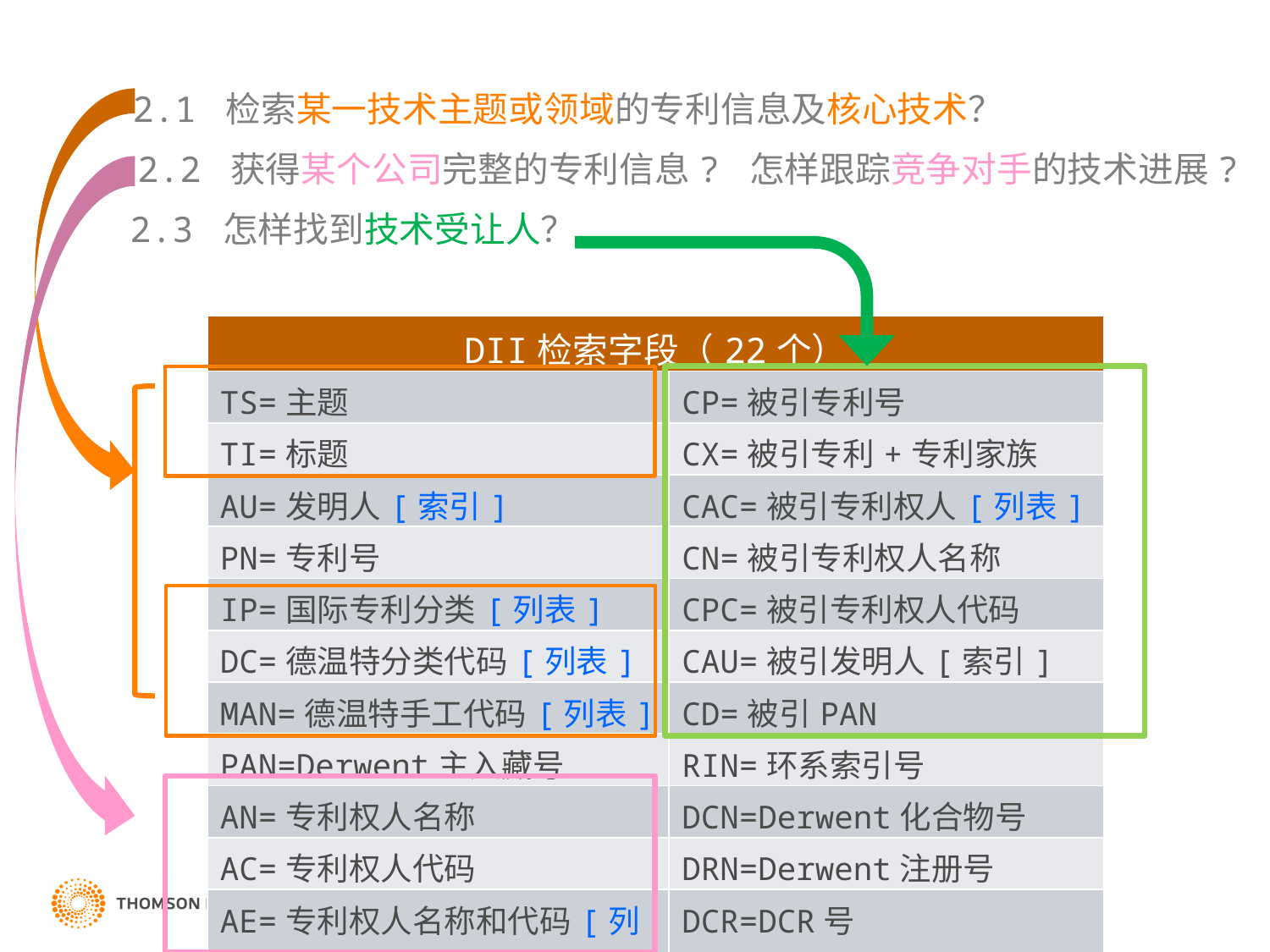

2.1 检索某一技术主题或领域的专利信息及核心技术？

2.2 获得某个公司完整的专利信息? 怎样跟踪竞争对手的技术进展?

2.3 怎样找到技术受让人？
| DII检索字段（22个） |  |
| --- | --- |
| TS=主题 | CP=被引专利号 |
| TI=标题 | CX=被引专利+专利家族 |
| AU=发明人[索引] | CAC=被引专利权人[列表] |
| PN=专利号 | CN=被引专利权人名称 |
| IP=国际专利分类[列表] | CPC=被引专利权人代码 |
| DC=德温特分类代码[列表] | CAU=被引发明人[索引] |
| MAN=德温特手工代码[列表] | CD=被引PAN |
| PAN=Derwent主入藏号 | RIN=环系索引号 |
| AN=专利权人名称 | DCN=Derwent化合物号 |
| AC=专利权人代码 | DRN=Derwent注册号 |
| AE=专利权人名称和代码[列表] | DCR=DCR号 |